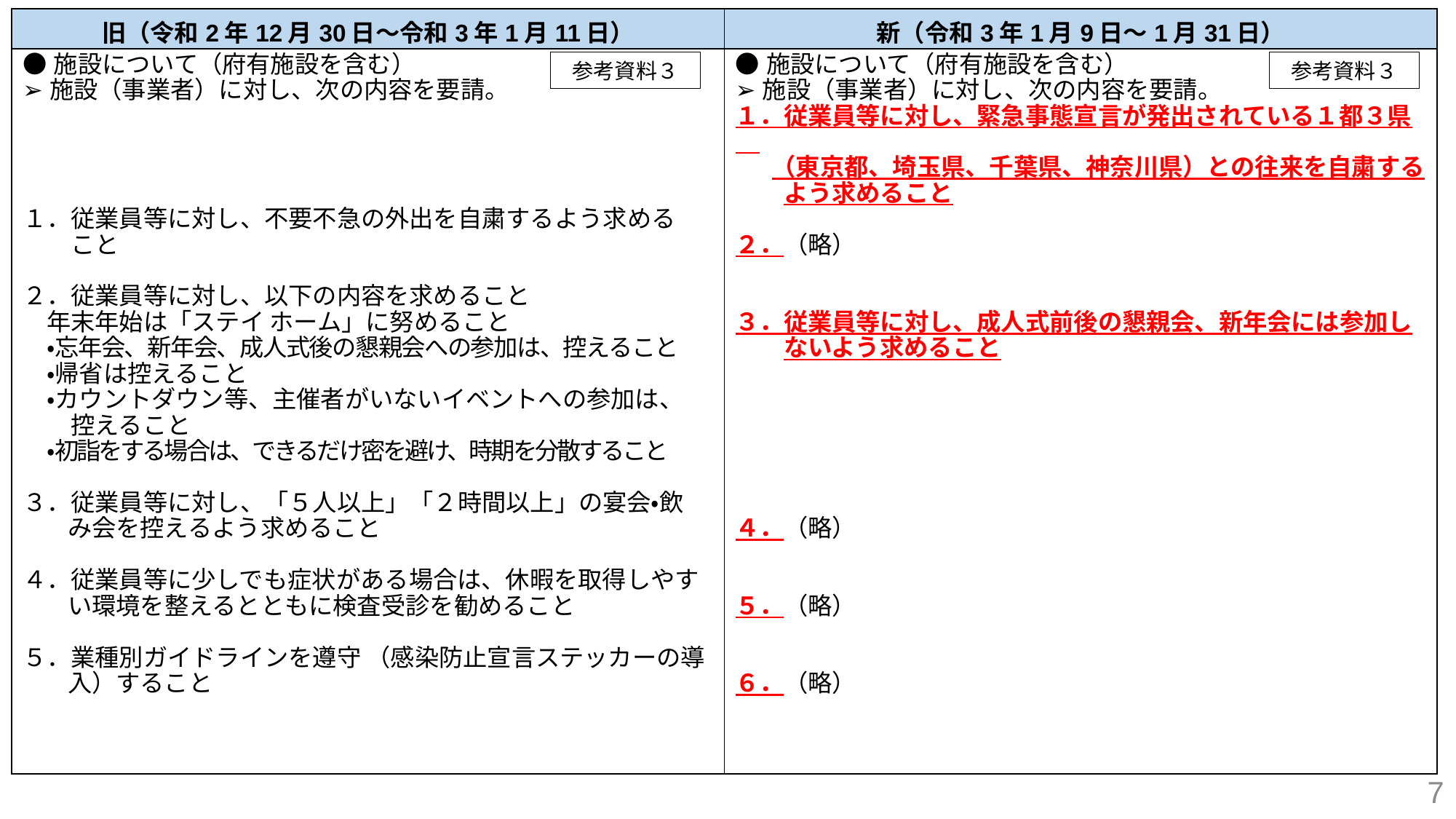

| 旧（令和2年12月30日～令和3年1月11日） | 新（令和3年1月9日～1月31日） |
| --- | --- |
| ●施設について（府有施設を含む） ➢施設（事業者）に対し、次の内容を要請。 １．従業員等に対し、不要不急の外出を自粛するよう求める　 　　こと ２．従業員等に対し、以下の内容を求めること 　年末年始は「ステイ ホーム」に努めること 　・忘年会、新年会、成人式後の懇親会への参加は、控えること 　・帰省は控えること 　・カウントダウン等、主催者がいないイベントへの参加は、 　　控えること 　・初詣をする場合は、できるだけ密を避け、時期を分散すること ３．従業員等に対し、「５人以上」「２時間以上」の宴会・飲 み会を控えるよう求めること ４．従業員等に少しでも症状がある場合は、休暇を取得しやす い環境を整えるとともに検査受診を勧めること 　　 ５．業種別ガイドラインを遵守 （感染防止宣言ステッカーの導 入）すること | ●施設について（府有施設を含む） ➢施設（事業者）に対し、次の内容を要請。 １．従業員等に対し、緊急事態宣言が発出されている１都３県　 　（東京都、埼玉県、千葉県、神奈川県）との往来を自粛する 　　よう求めること ２．（略） ３．従業員等に対し、成人式前後の懇親会、新年会には参加し 　　ないよう求めること ４．（略） ５．（略） ６．（略） |

参考資料３
参考資料３

7